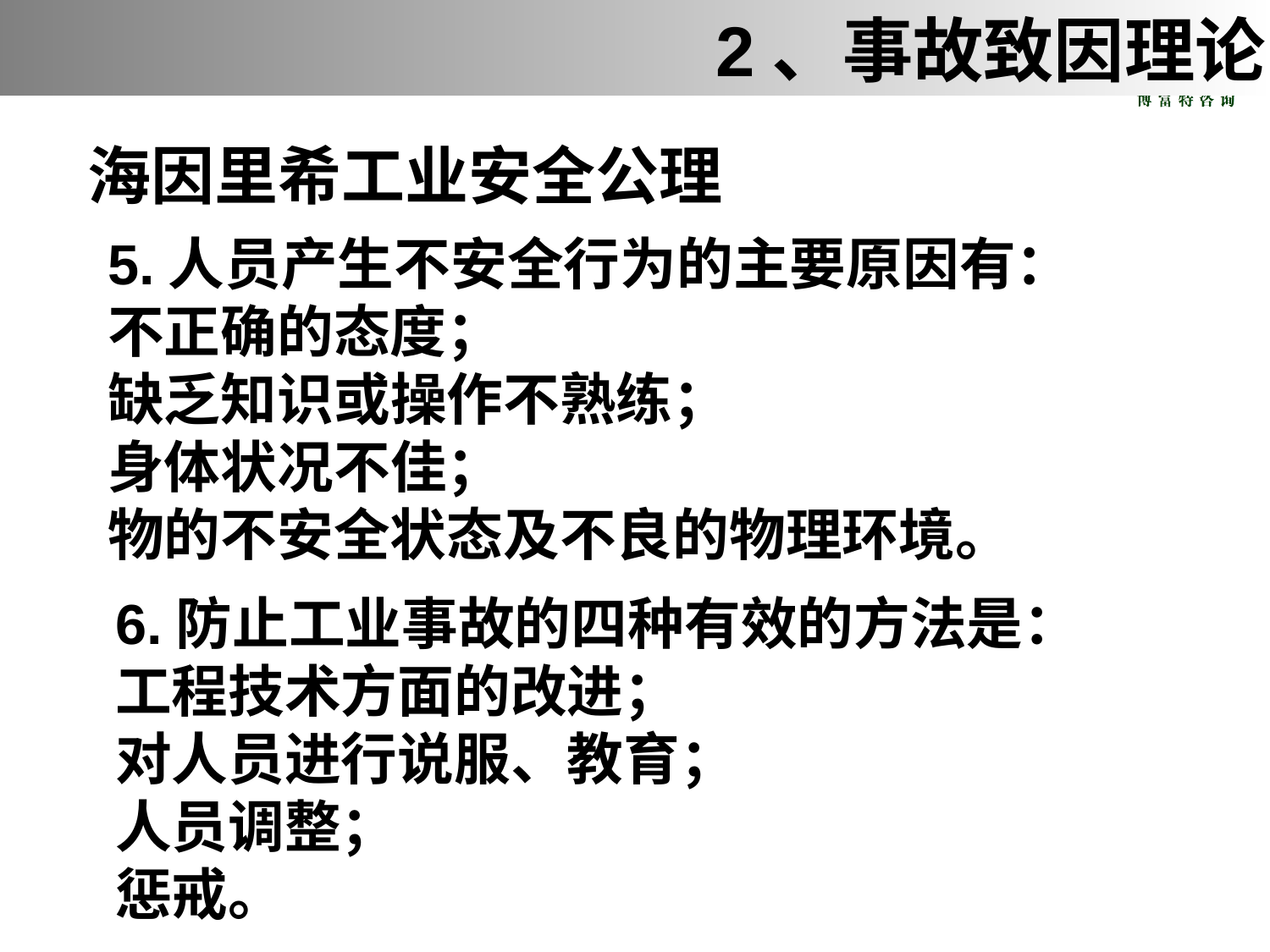

2、事故致因理论
海因里希工业安全公理
5.人员产生不安全行为的主要原因有：
不正确的态度；
缺乏知识或操作不熟练；
身体状况不佳；
物的不安全状态及不良的物理环境。
6.防止工业事故的四种有效的方法是：
工程技术方面的改进；
对人员进行说服、教育；
人员调整；
惩戒。